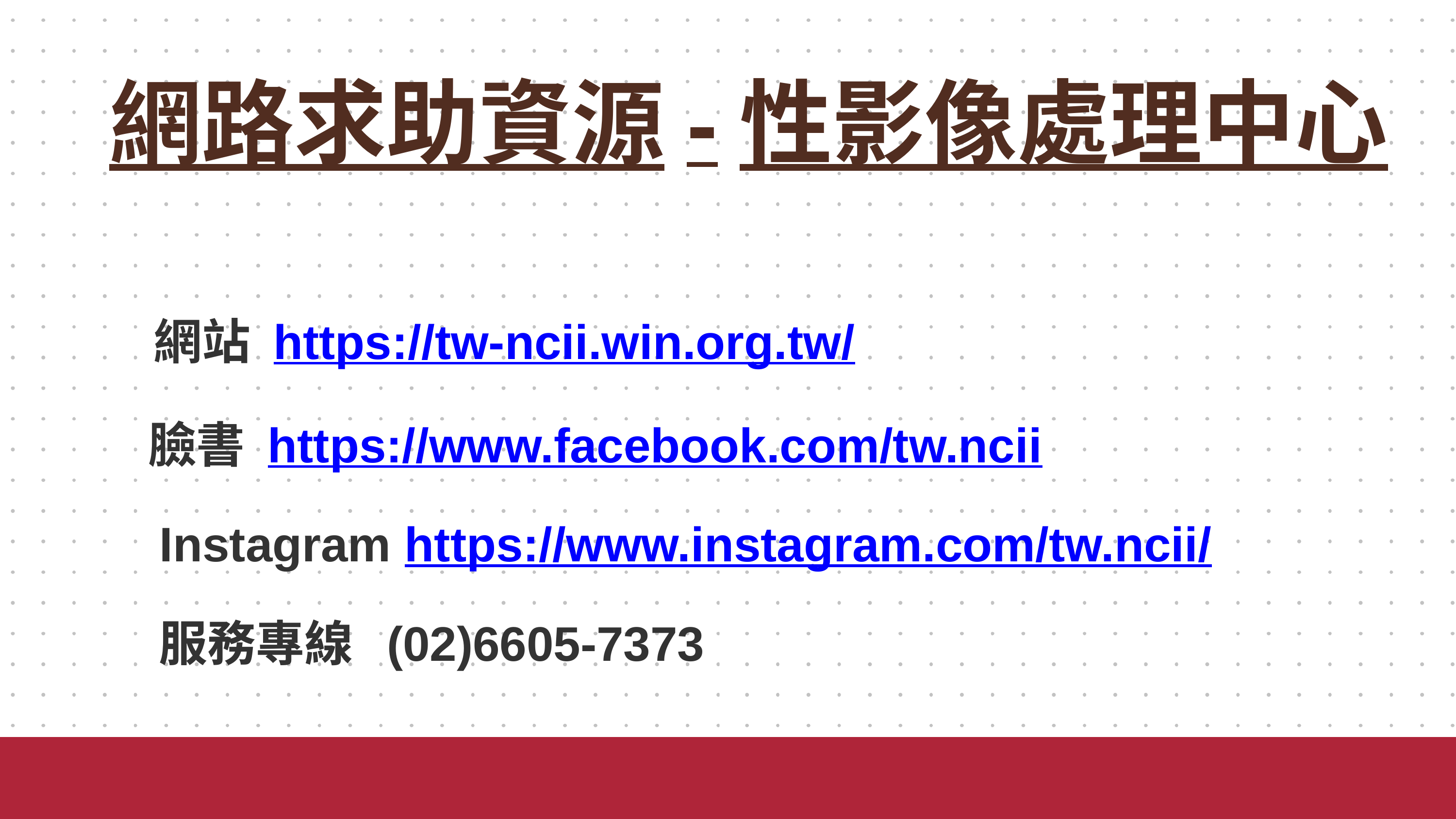

網路求助資源-性影像處理中心

   網站 https://tw-ncii.win.org.tw/
    臉書 https://www.facebook.com/tw.ncii
     Instagram https://www.instagram.com/tw.ncii/
     服務專線  (02)6605-7373